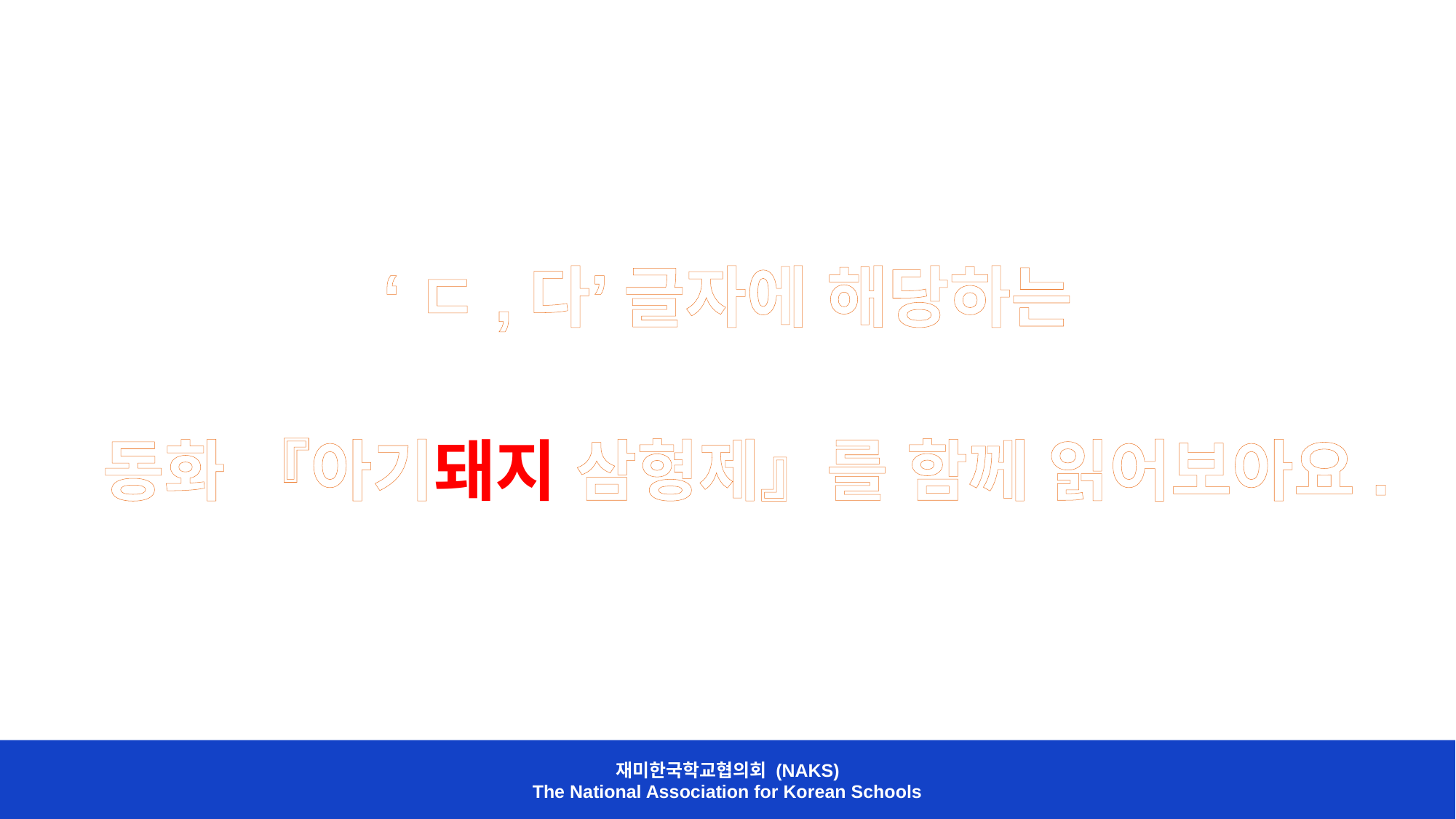

‘ㄷ,다’ 글자에 해당하는

 동화 『아기돼지 삼형제』를 함께 읽어보아요.
재미한국학교협의회 (NAKS)
The National Association for Korean Schools